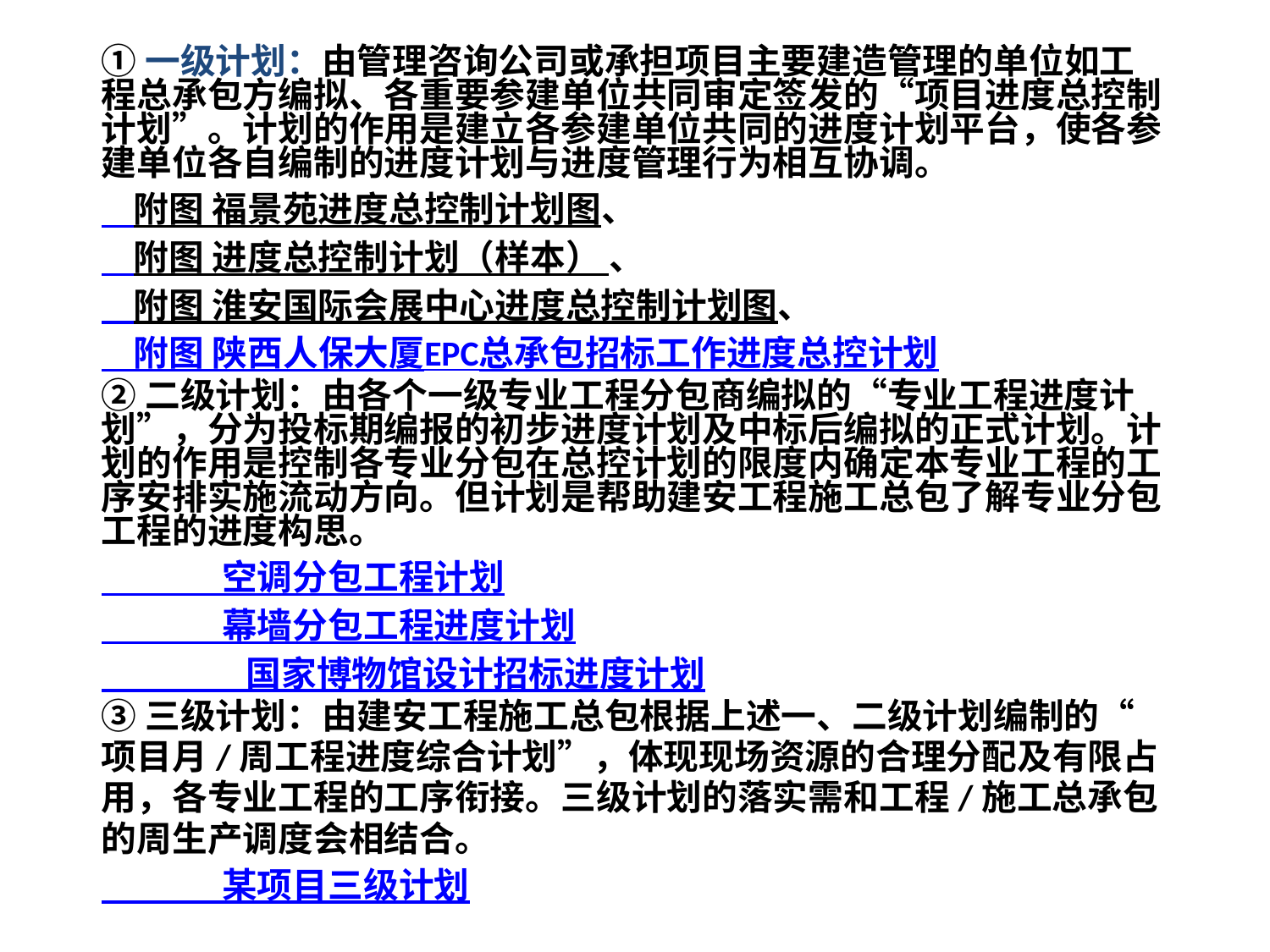

①一级计划：由管理咨询公司或承担项目主要建造管理的单位如工程总承包方编拟、各重要参建单位共同审定签发的“项目进度总控制计划”。计划的作用是建立各参建单位共同的进度计划平台，使各参建单位各自编制的进度计划与进度管理行为相互协调。
    附图 福景苑进度总控制计划图、
    附图 进度总控制计划（样本） 、
    附图 淮安国际会展中心进度总控制计划图、
    附图 陕西人保大厦EPC总承包招标工作进度总控计划
②二级计划：由各个一级专业工程分包商编拟的“专业工程进度计划”，分为投标期编报的初步进度计划及中标后编拟的正式计划。计划的作用是控制各专业分包在总控计划的限度内确定本专业工程的工序安排实施流动方向。但计划是帮助建安工程施工总包了解专业分包工程的进度构思。
               空调分包工程计划
               幕墙分包工程进度计划
                  国家博物馆设计招标进度计划
③三级计划：由建安工程施工总包根据上述一、二级计划编制的“
项目月/周工程进度综合计划”，体现现场资源的合理分配及有限占
用，各专业工程的工序衔接。三级计划的落实需和工程/施工总承包
的周生产调度会相结合。
               某项目三级计划